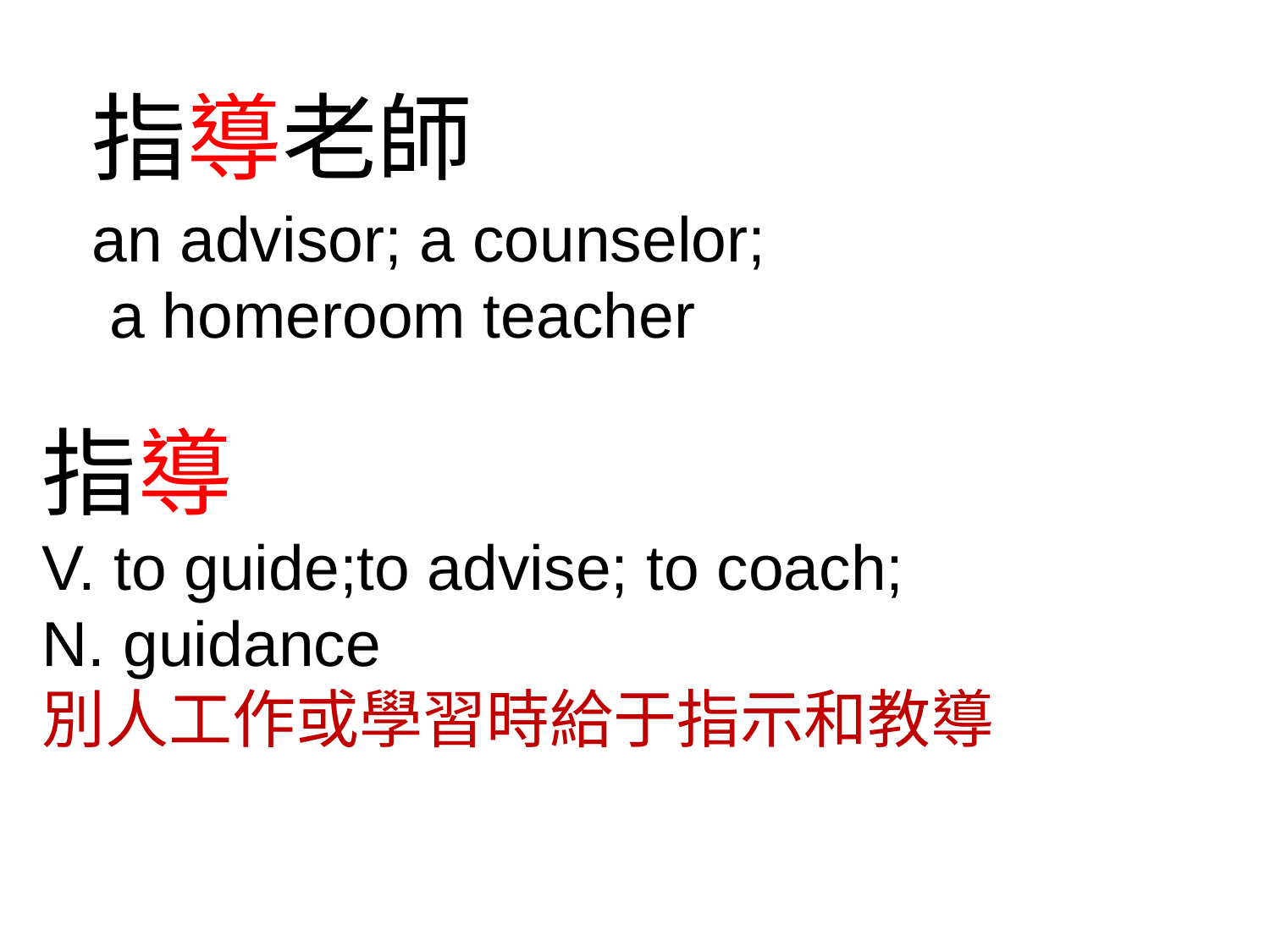

指導老師
an advisor; a counselor;
 a homeroom teacher
指導
V. to guide;to advise; to coach;
N. guidance
別人工作或學習時給于指示和教導